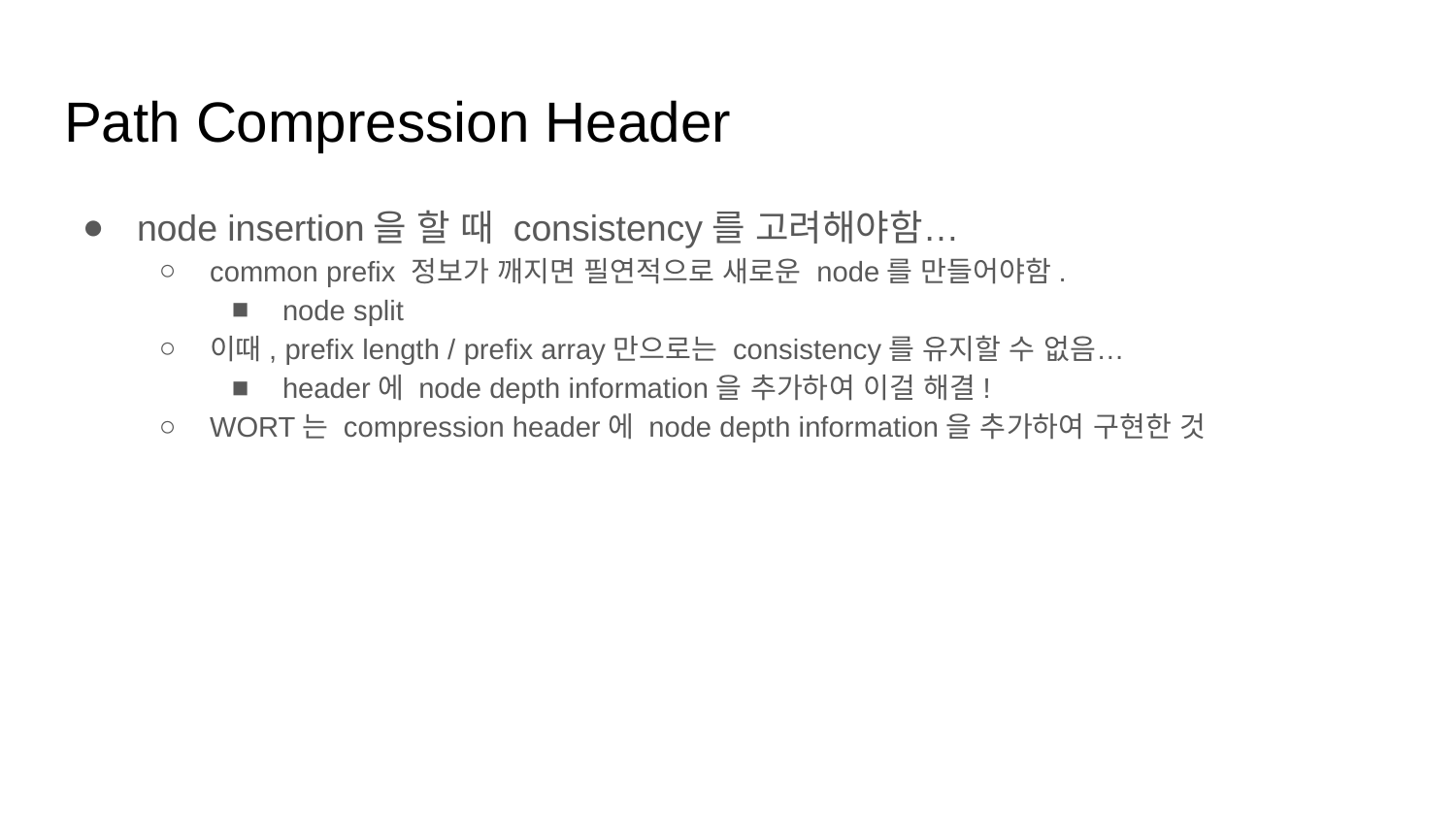

# Path Compression Header
node insertion을 할 때 consistency를 고려해야함…
common prefix 정보가 깨지면 필연적으로 새로운 node를 만들어야함.
node split
이때, prefix length / prefix array만으로는 consistency를 유지할 수 없음…
header에 node depth information을 추가하여 이걸 해결!
WORT는 compression header에 node depth information을 추가하여 구현한 것